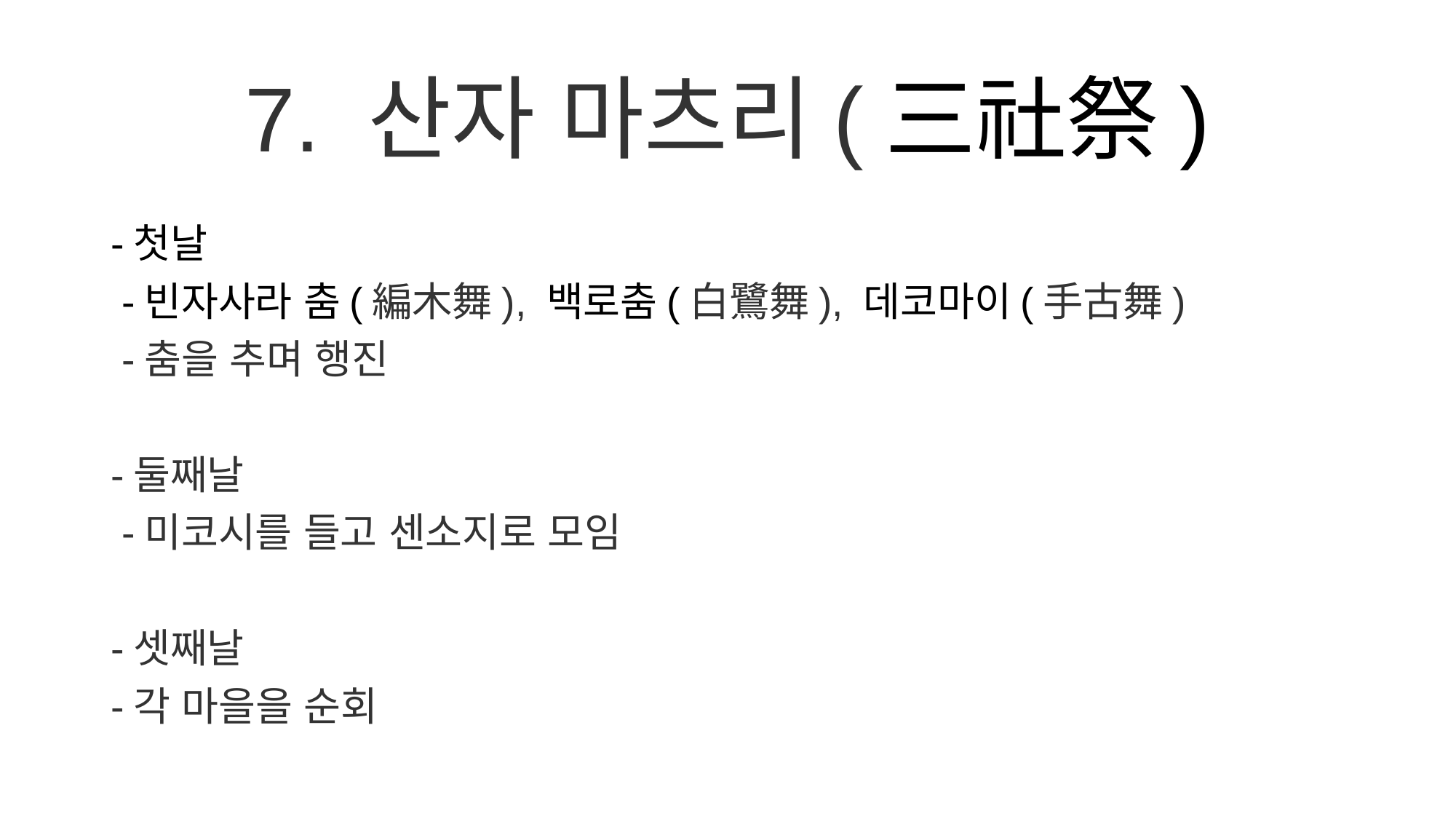

# 7. 산자 마츠리(三社祭)
-첫날
 -빈자사라 춤(編木舞), 백로춤(白鷺舞), 데코마이(手古舞)
 -춤을 추며 행진

-둘째날
 -미코시를 들고 센소지로 모임

-셋째날
-각 마을을 순회